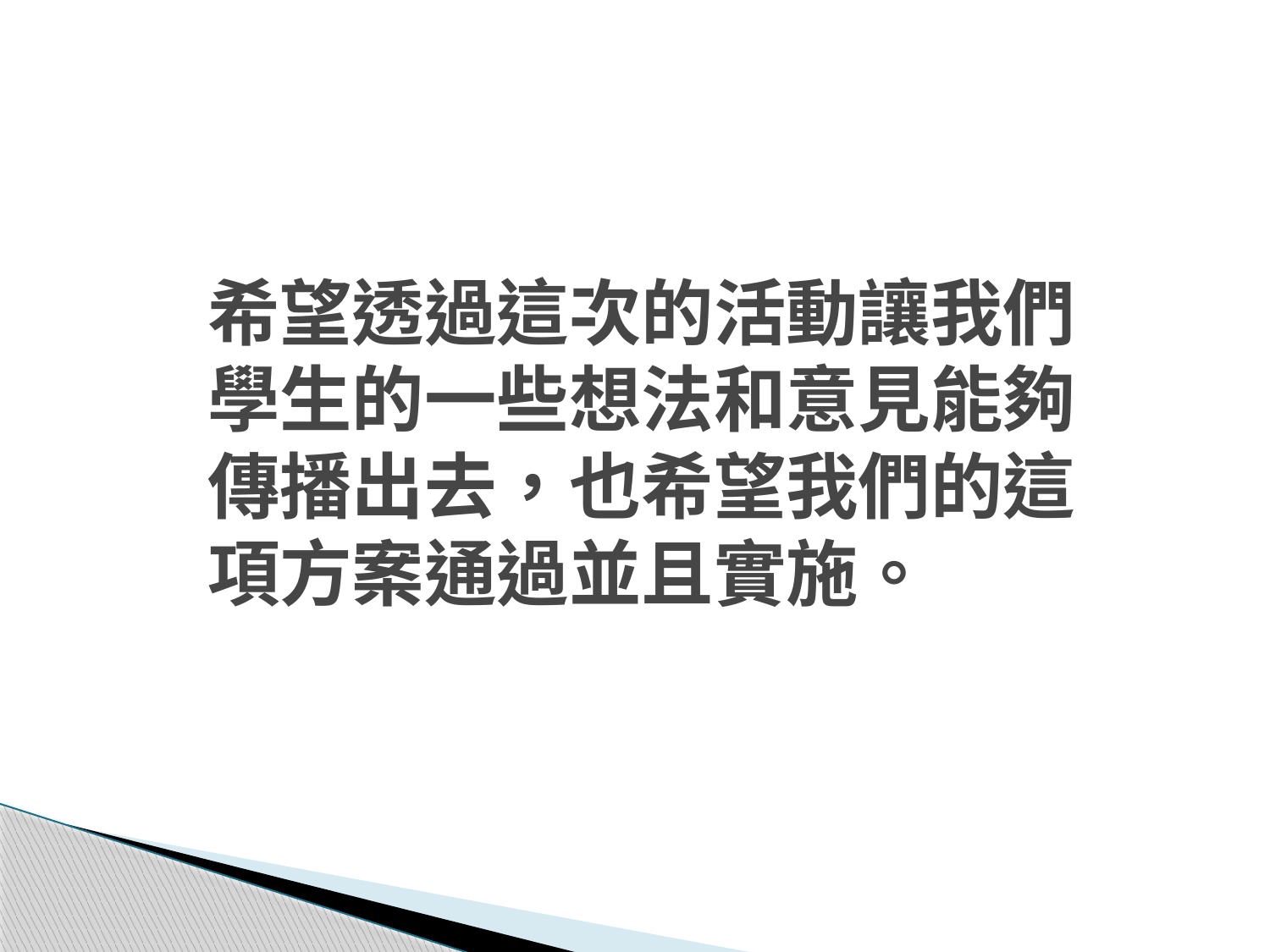

# 希望透過這次的活動讓我們學生的一些想法和意見能夠傳播出去，也希望我們的這項方案通過並且實施。